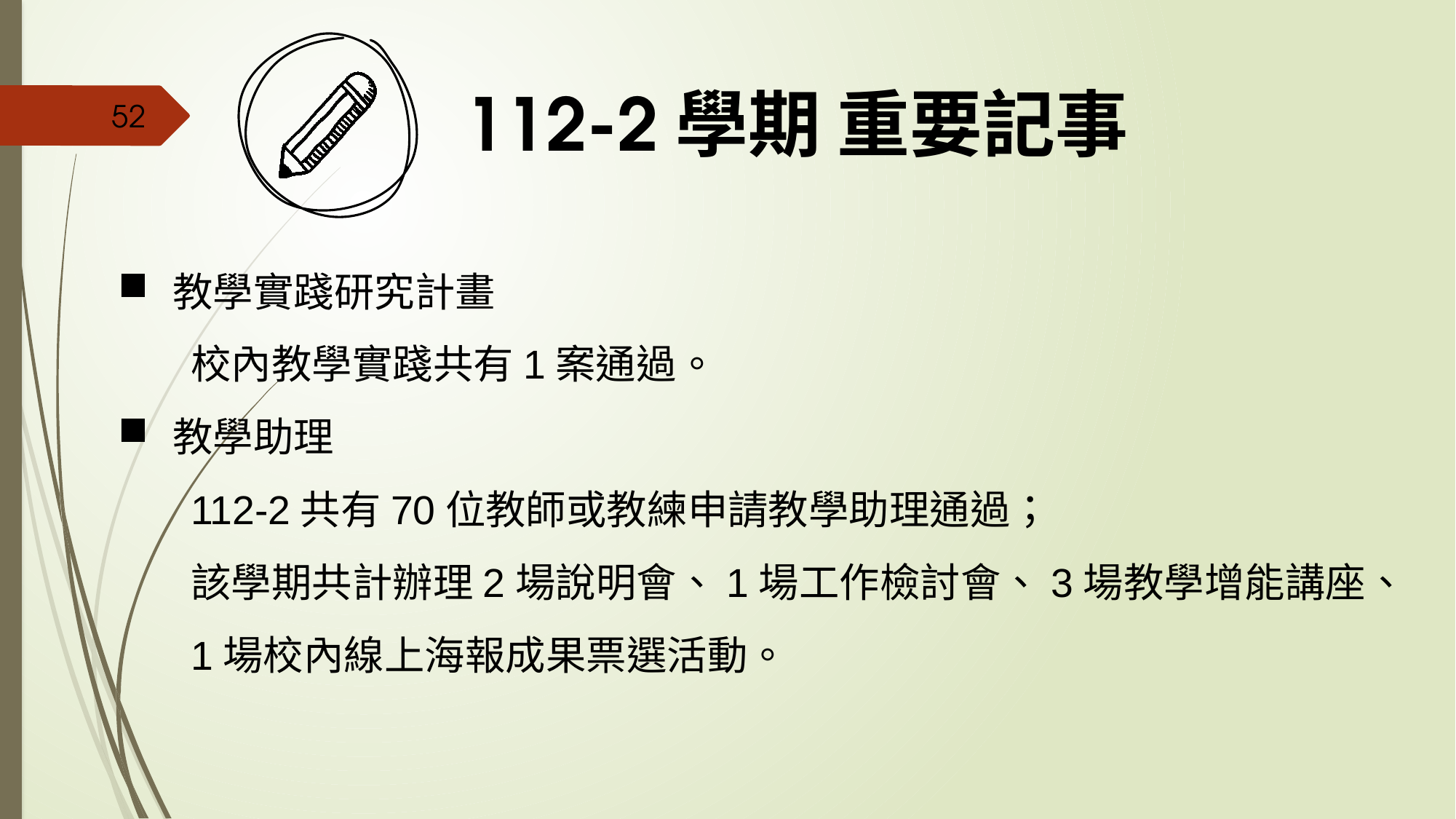

# 112-2學期 重要記事
52
教學實踐研究計畫
校內教學實踐共有1案通過。
教學助理
112-2共有70位教師或教練申請教學助理通過；
該學期共計辦理2場說明會、1場工作檢討會、3場教學增能講座、1場校內線上海報成果票選活動。